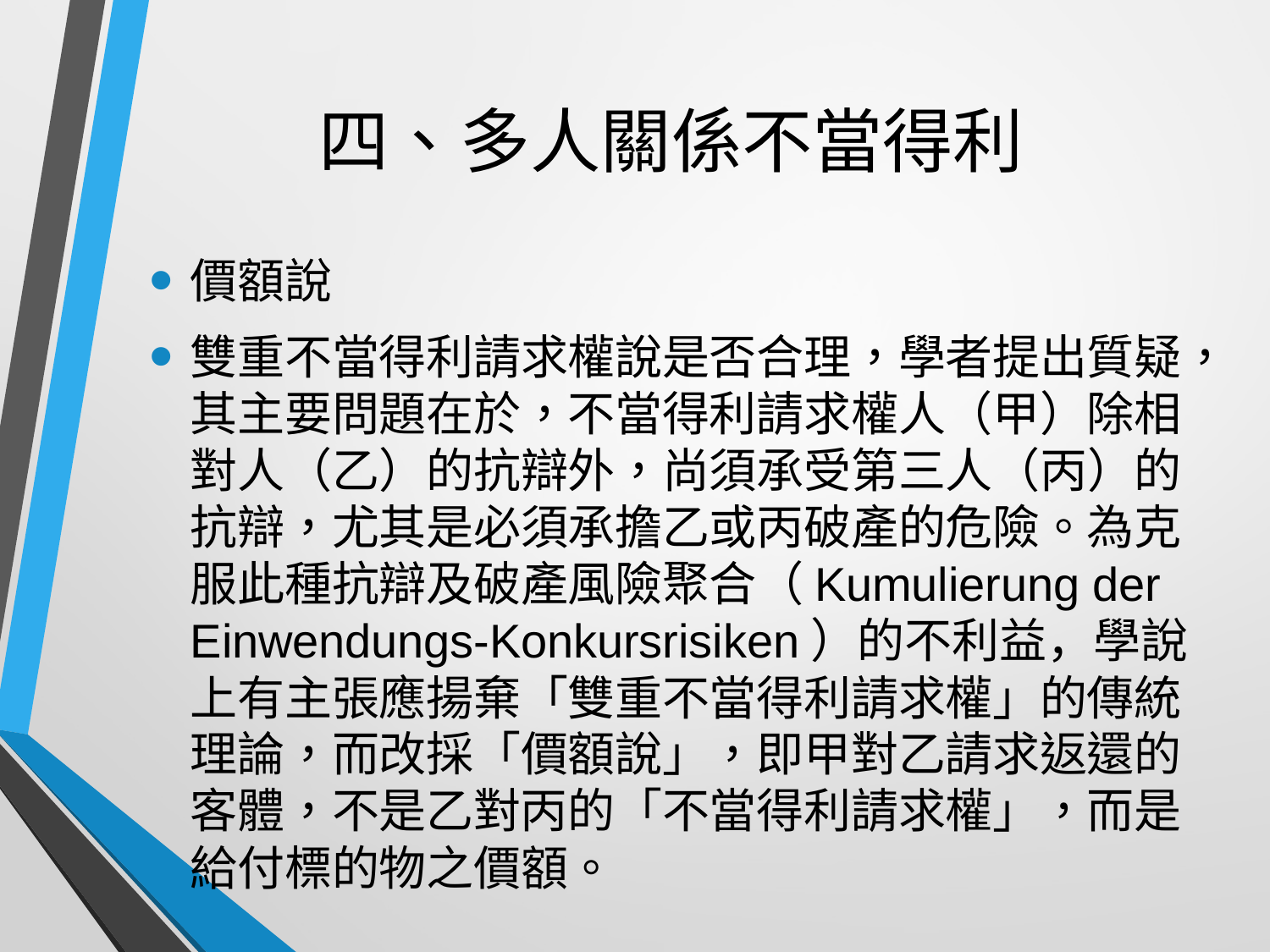

# 四、多人關係不當得利
價額說
雙重不當得利請求權說是否合理，學者提出質疑，其主要問題在於，不當得利請求權人（甲）除相對人（乙）的抗辯外，尚須承受第三人（丙）的抗辯，尤其是必須承擔乙或丙破產的危險。為克服此種抗辯及破產風險聚合（Kumulierung der Einwendungs-Konkursrisiken）的不利益，學說上有主張應揚棄「雙重不當得利請求權」的傳統理論，而改採「價額說」，即甲對乙請求返還的客體，不是乙對丙的「不當得利請求權」，而是給付標的物之價額。